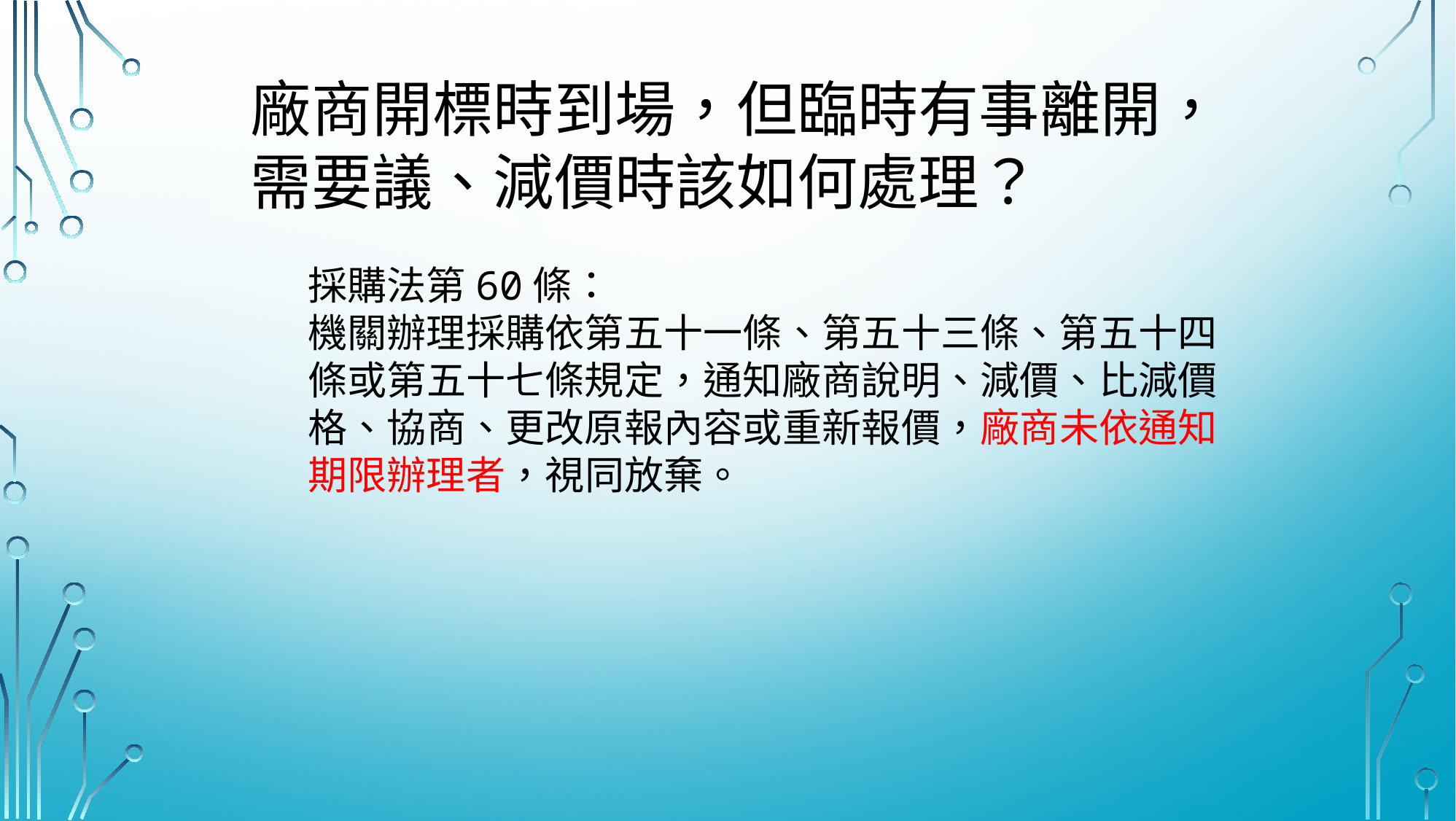

廠商開標時到場，但臨時有事離開，需要議、減價時該如何處理？
採購法第60條：
機關辦理採購依第五十一條、第五十三條、第五十四條或第五十七條規定，通知廠商說明、減價、比減價格、協商、更改原報內容或重新報價，廠商未依通知期限辦理者，視同放棄。